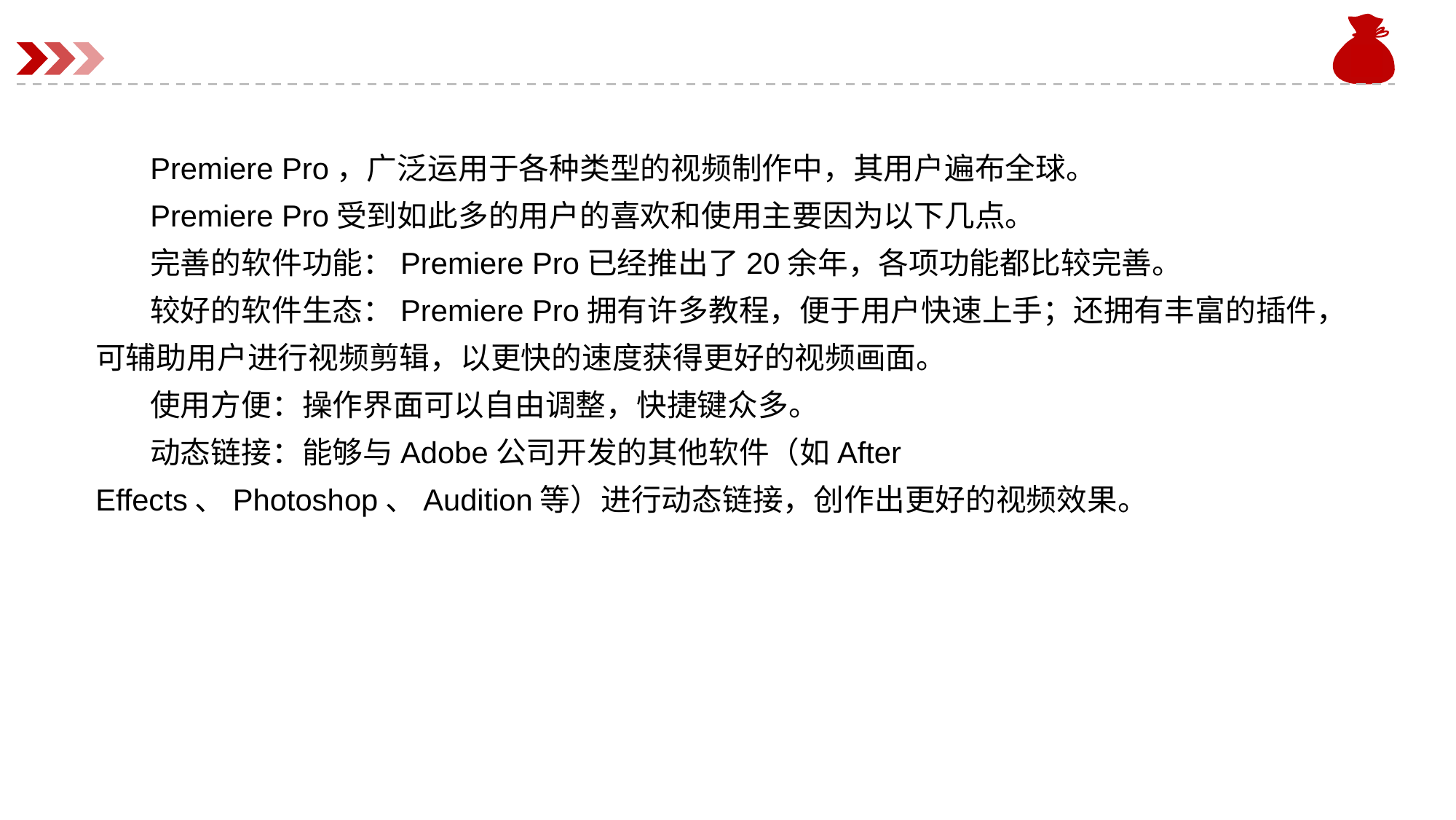

3
Premiere Pro，广泛运用于各种类型的视频制作中，其用户遍布全球。
Premiere Pro受到如此多的用户的喜欢和使用主要因为以下几点。
完善的软件功能：Premiere Pro已经推出了20余年，各项功能都比较完善。
较好的软件生态：Premiere Pro拥有许多教程，便于用户快速上手；还拥有丰富的插件，可辅助用户进行视频剪辑，以更快的速度获得更好的视频画面。
使用方便：操作界面可以自由调整，快捷键众多。
动态链接：能够与Adobe公司开发的其他软件（如After Effects、Photoshop、Audition等）进行动态链接，创作出更好的视频效果。